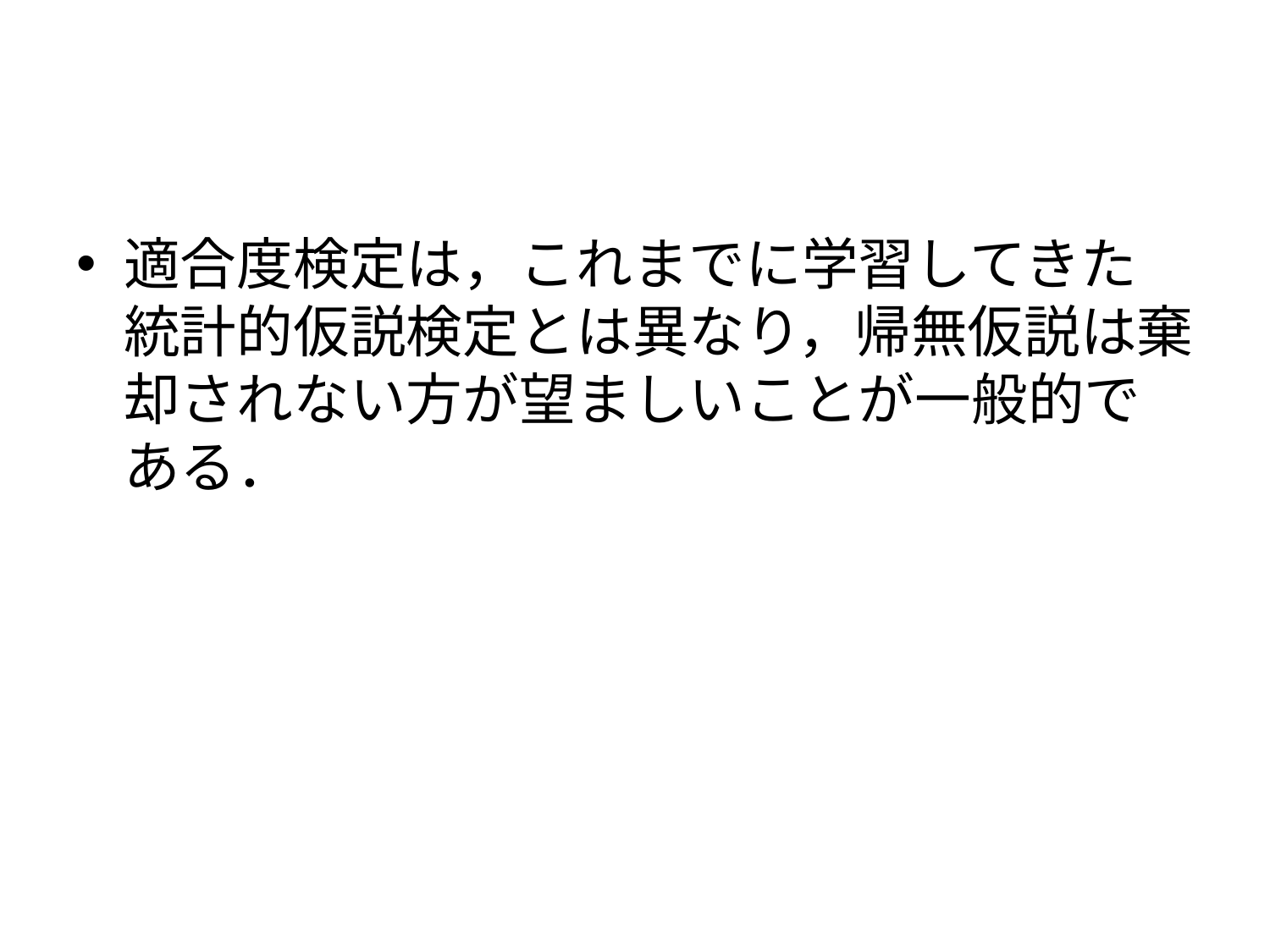

#
適合度検定は，これまでに学習してきた統計的仮説検定とは異なり，帰無仮説は棄却されない方が望ましいことが一般的である．